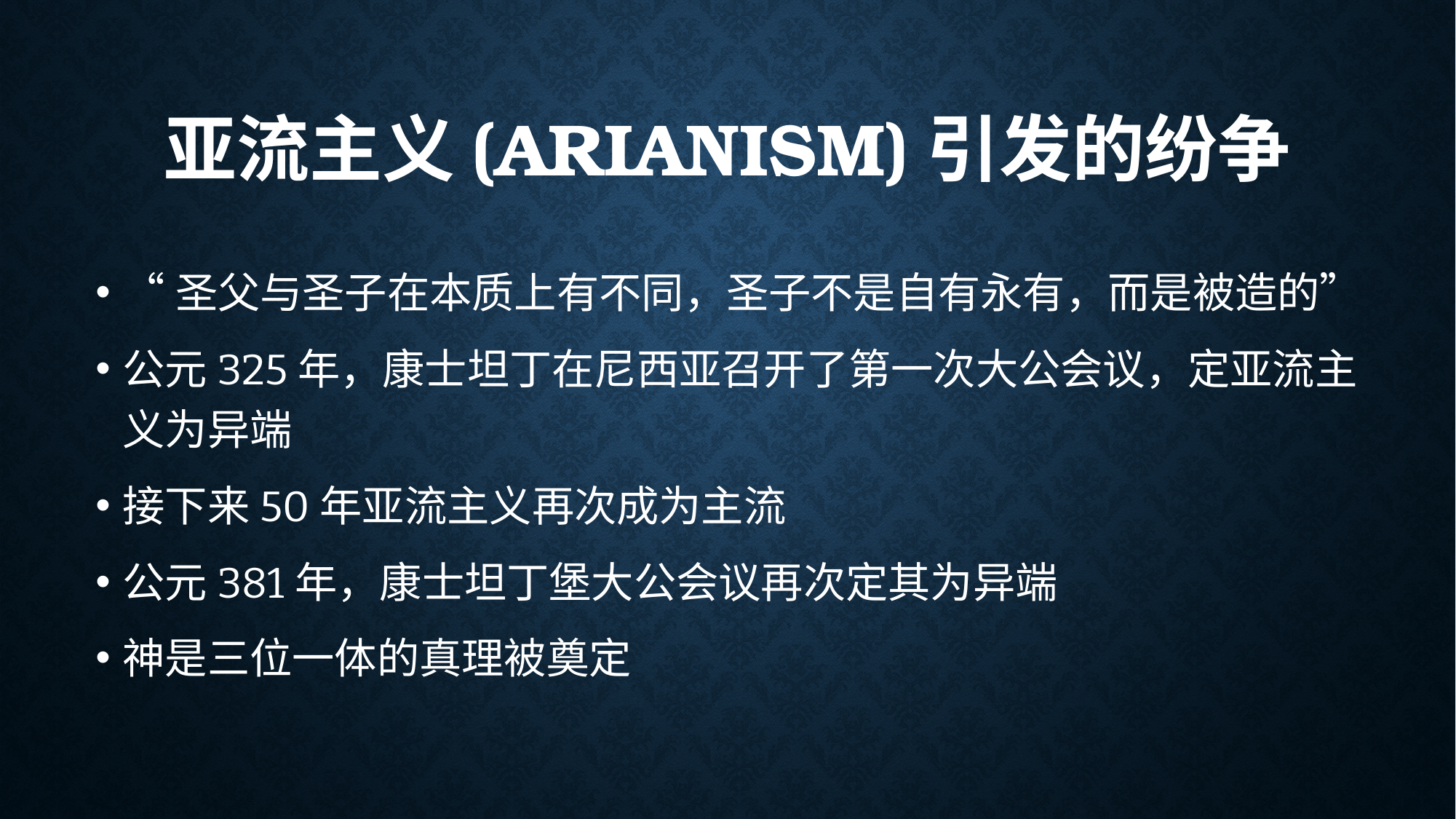

# 亚流主义(Arianism)引发的纷争
“圣父与圣子在本质上有不同，圣子不是自有永有，而是被造的”
公元325年，康士坦丁在尼西亚召开了第一次大公会议，定亚流主义为异端
接下来50年亚流主义再次成为主流
公元381年，康士坦丁堡大公会议再次定其为异端
神是三位一体的真理被奠定